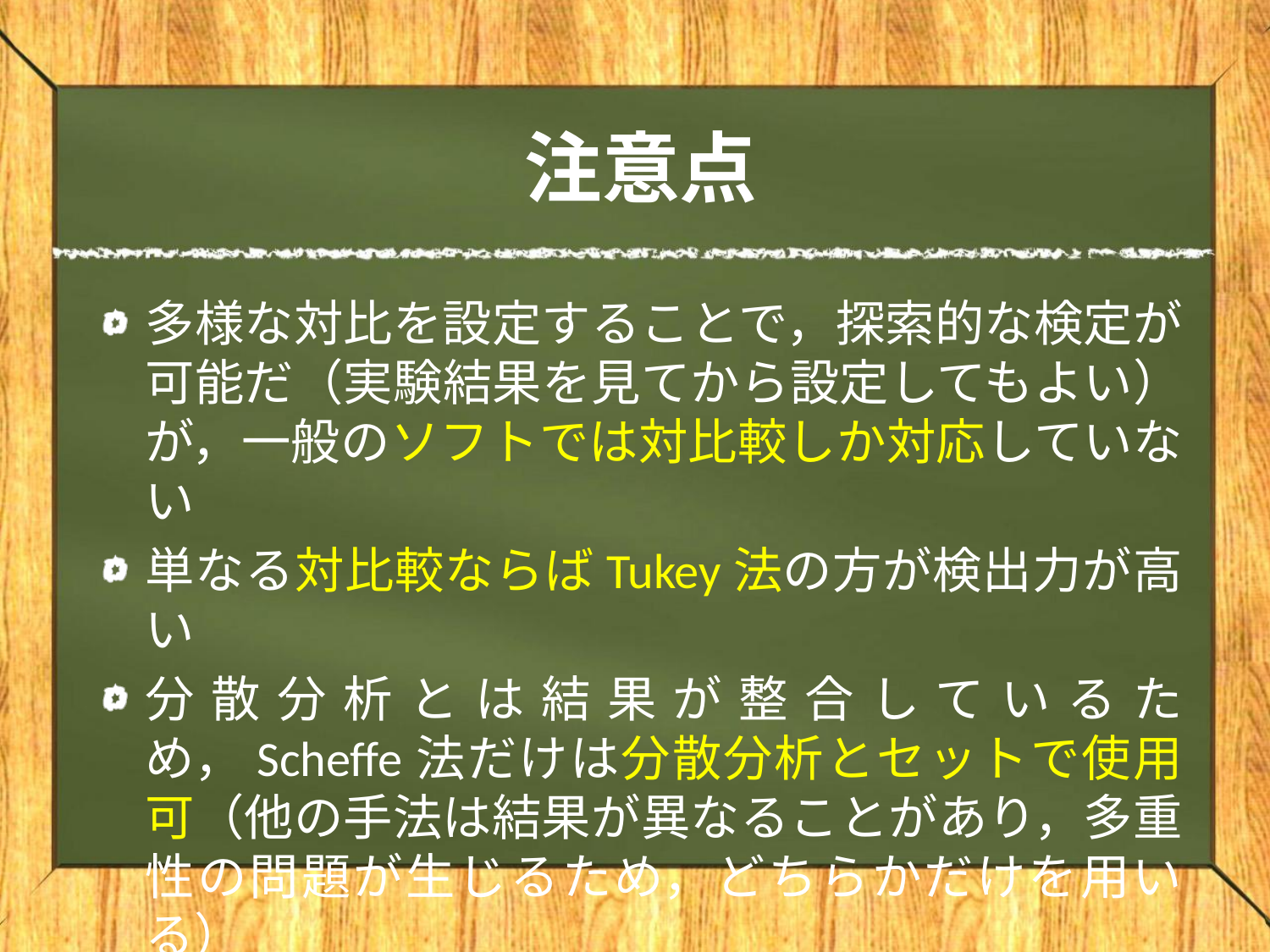

# 注意点
多様な対比を設定することで，探索的な検定が可能だ（実験結果を見てから設定してもよい）が，一般のソフトでは対比較しか対応していない
単なる対比較ならばTukey法の方が検出力が高い
分散分析とは結果が整合しているため，Scheffe法だけは分散分析とセットで使用可（他の手法は結果が異なることがあり，多重性の問題が生じるため，どちらかだけを用いる）